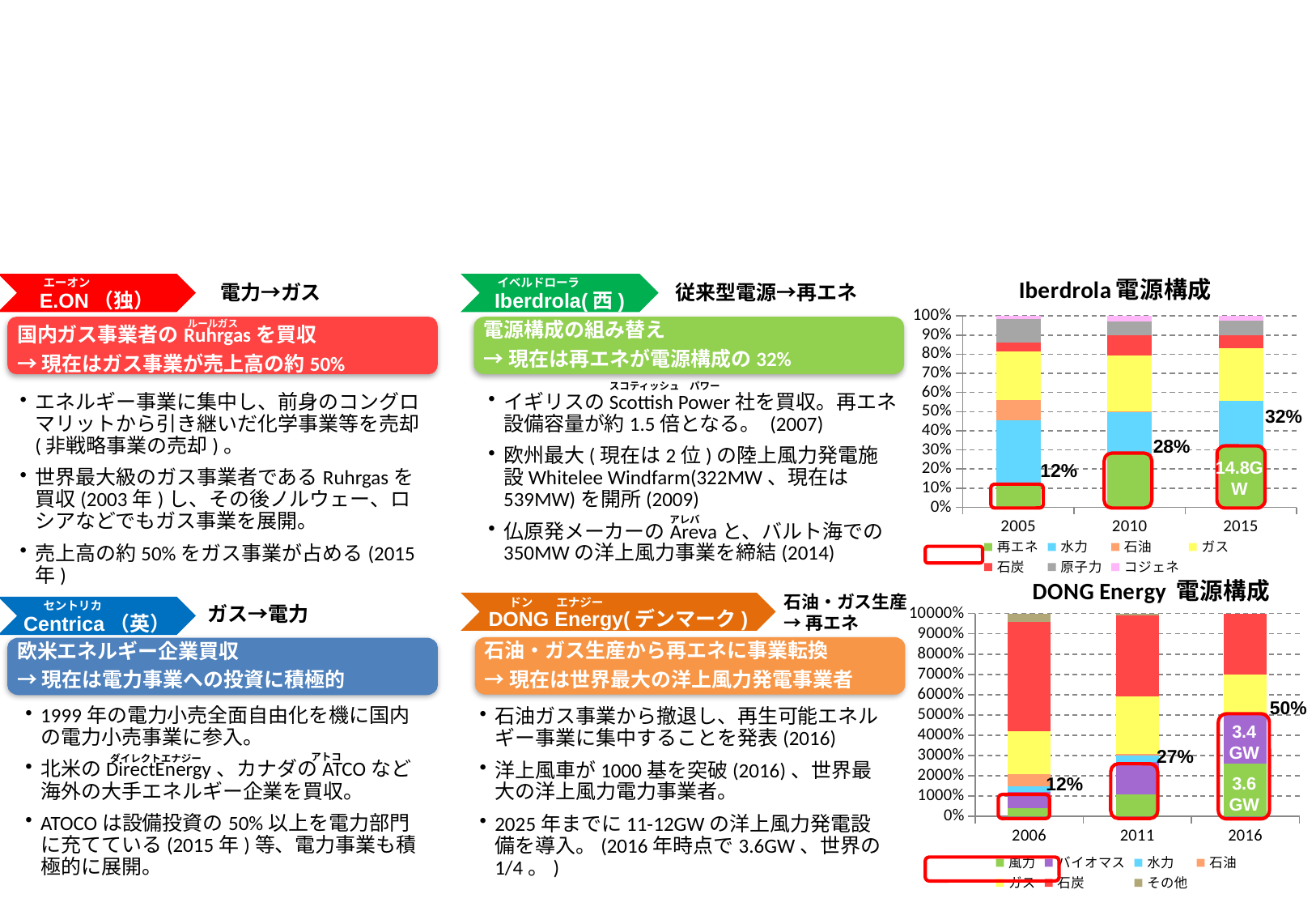

### Chart: Iberdrola電源構成

| Category | 再エネ | 水力 | 石油 | ガス | 石炭 | 原子力 | コジェネ |
|---|---|---|---|---|---|---|---|
| 2005 | 3304.0 | 9126.0 | 2889.0 | 6884.0 | 1247.0 | 3335.0 | 485.0 |
| 2010 | 12532.0 | 9892.0 | 157.0 | 13128.0 | 4709.0 | 3344.0 | 1229.0 |
| 2015 | 14787.0 | 11076.0 | 0.0 | 12762.0 | 3178.0 | 3410.0 | 1258.0 |
エーオン
イベルドローラ
E.ON（独）
電力→ガス
Iberdrola(西)
従来型電源→再エネ
ルールガス
国内ガス事業者のRuhrgasを買収
→現在はガス事業が売上高の約50%
電源構成の組み替え
→現在は再エネが電源構成の32%
スコティッシュ　パワー
イギリスのScottish Power社を買収。再エネ設備容量が約1.5倍となる。 (2007)
欧州最大(現在は2位)の陸上風力発電施設Whitelee Windfarm(322MW、現在は539MW)を開所(2009)
仏原発メーカーのArevaと、バルト海での350MWの洋上風力事業を締結(2014)
エネルギー事業に集中し、前身のコングロマリットから引き継いだ化学事業等を売却 (非戦略事業の売却)。
世界最大級のガス事業者であるRuhrgasを買収(2003年)し、その後ノルウェー、ロシアなどでもガス事業を展開。
売上高の約50%をガス事業が占める(2015年)
32%
28%

14.8GW
12%

アレバ

### Chart: DONG Energy 電源構成

| Category | 風力 | バイオマス | 水力 | 石油 | ガス | 石炭 | その他 |
|---|---|---|---|---|---|---|---|
| 2006 | 4.0 | 8.0 | 3.0 | 6.0 | 21.0 | 54.0 | 4.0 |
| 2011 | 11.0 | 16.0 | 3.0 | 1.0 | 28.0 | 40.0 | 1.0 |
| 2016 | 26.0 | 24.0 | 0.0 | 1.0 | 19.0 | 30.0 | 0.0 |
石油・ガス生産
→再エネ
ドン　　エナジー
セントリカ
DONG Energy(デンマーク)
ガス→電力
Centrica（英）
石油・ガス生産から再エネに事業転換
→現在は世界最大の洋上風力発電事業者
欧米エネルギー企業買収
→現在は電力事業への投資に積極的
50%
1999年の電力小売全面自由化を機に国内の電力小売事業に参入。
北米のDirectEnergy、カナダのATCOなど海外の大手エネルギー企業を買収。
ATOCOは設備投資の50%以上を電力部門に充てている(2015年)等、電力事業も積極的に展開。
石油ガス事業から撤退し、再生可能エネルギー事業に集中することを発表(2016)
洋上風車が1000基を突破(2016)、世界最大の洋上風力電力事業者。
2025年までに11-12GWの洋上風力発電設備を導入。(2016年時点で3.6GW、世界の1/4。)

3.4
GW
27%
アトコ
ダイレクトエナジー

12%
3.6
GW